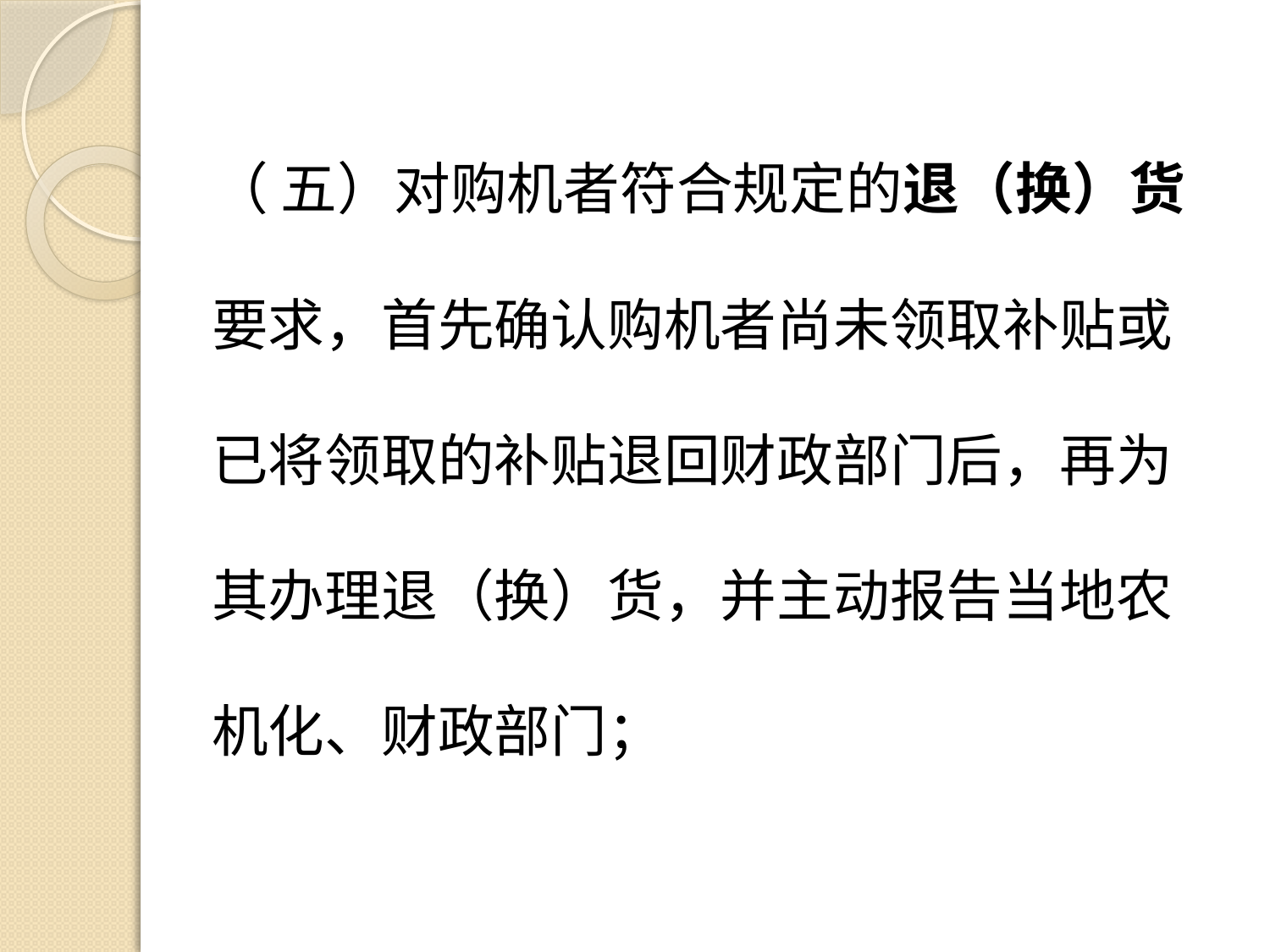

（ 五）对购机者符合规定的退（换）货要求，首先确认购机者尚未领取补贴或已将领取的补贴退回财政部门后，再为其办理退（换）货，并主动报告当地农机化、财政部门；